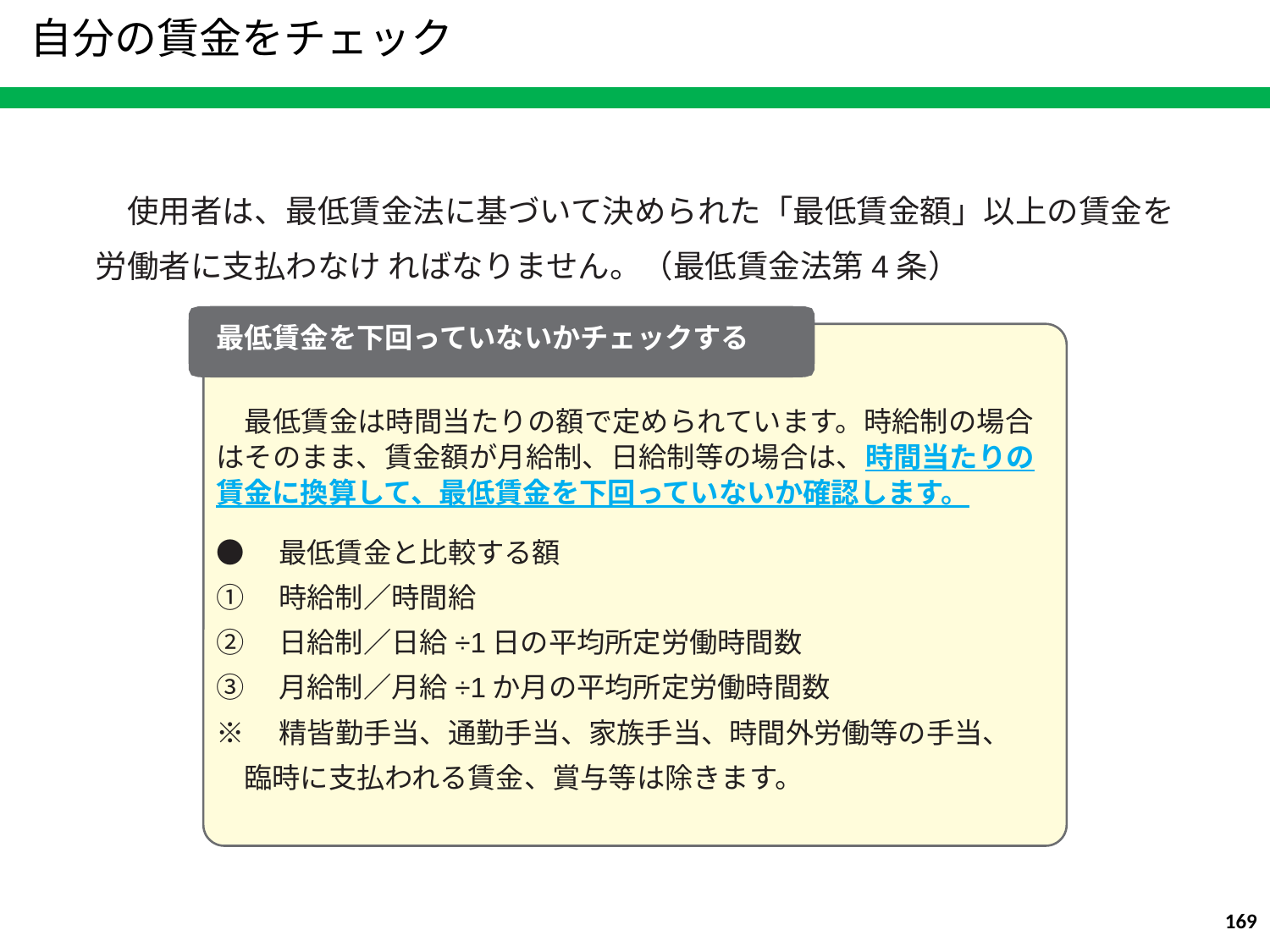

自分の賃金をチェック

　使用者は、最低賃金法に基づいて決められた「最低賃金額」以上の賃金を労働者に支払わなけ ればなりません。（最低賃金法第4条）
（６）─③　最低賃金

最低賃金を下回っていないかチェックする

　最低賃金は時間当たりの額で定められています。時給制の場合はそのまま、賃金額が月給制、日給制等の場合は、時間当たりの賃金に換算して、最低賃金を下回っていないか確認します。
●　最低賃金と比較する額
①　時給制／時間給
②　日給制／日給÷1日の平均所定労働時間数
③　月給制／月給÷1か月の平均所定労働時間数
※　精皆勤手当、通勤手当、家族手当、時間外労働等の手当、
　臨時に支払われる賃金、賞与等は除きます。
169